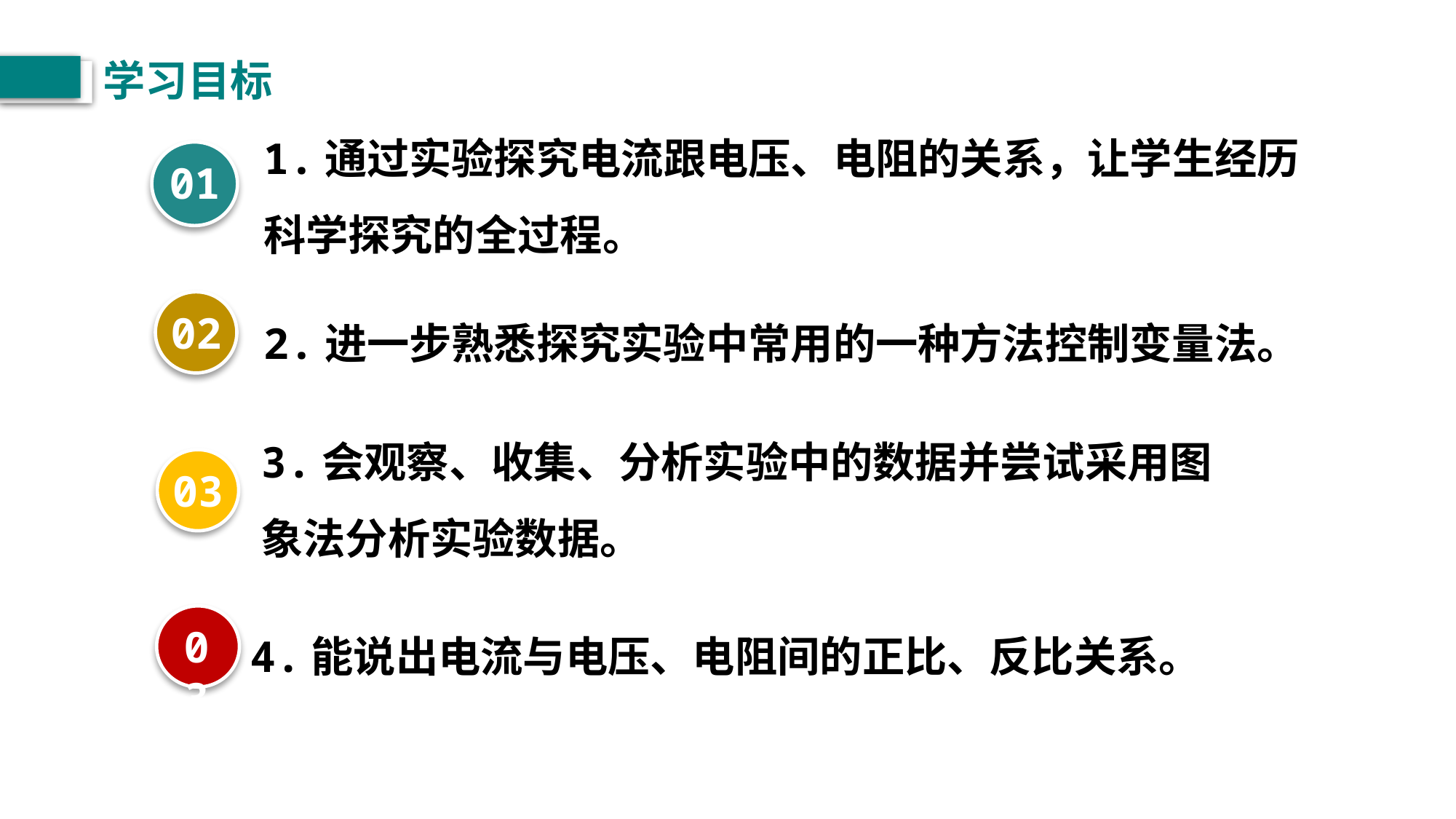

学习目标

1.通过实验探究电流跟电压、电阻的关系，让学生经历科学探究的全过程。

01

02
2.进一步熟悉探究实验中常用的一种方法控制变量法。
3.会观察、收集、分析实验中的数据并尝试采用图象法分析实验数据。

03
4.能说出电流与电压、电阻间的正比、反比关系。

03